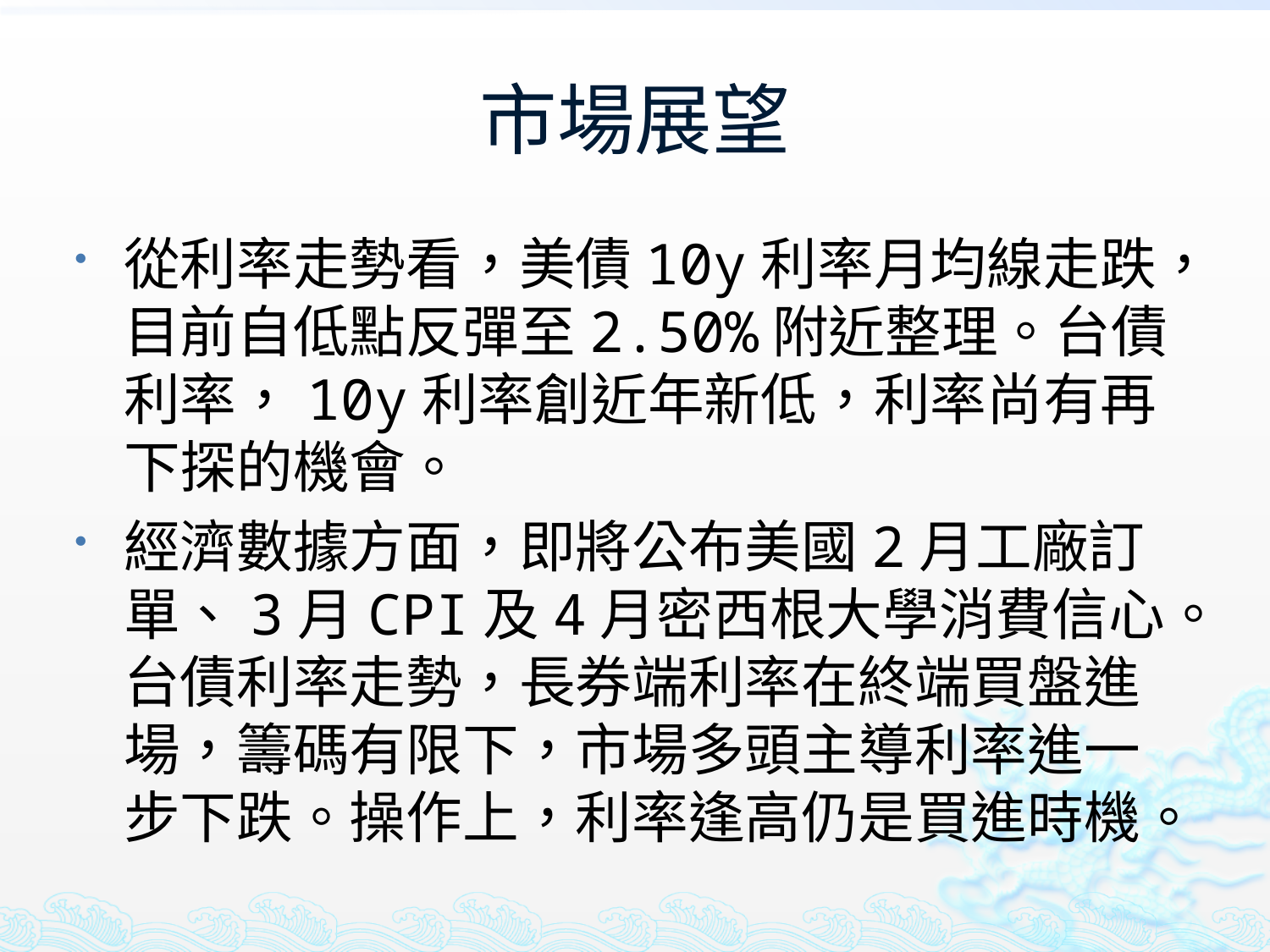

# 市場展望
從利率走勢看，美債10y利率月均線走跌，目前自低點反彈至2.50%附近整理。台債利率，10y利率創近年新低，利率尚有再下探的機會。
經濟數據方面，即將公布美國2月工廠訂單、3月CPI及4月密西根大學消費信心。台債利率走勢，長券端利率在終端買盤進場，籌碼有限下，市場多頭主導利率進一步下跌。操作上，利率逢高仍是買進時機。